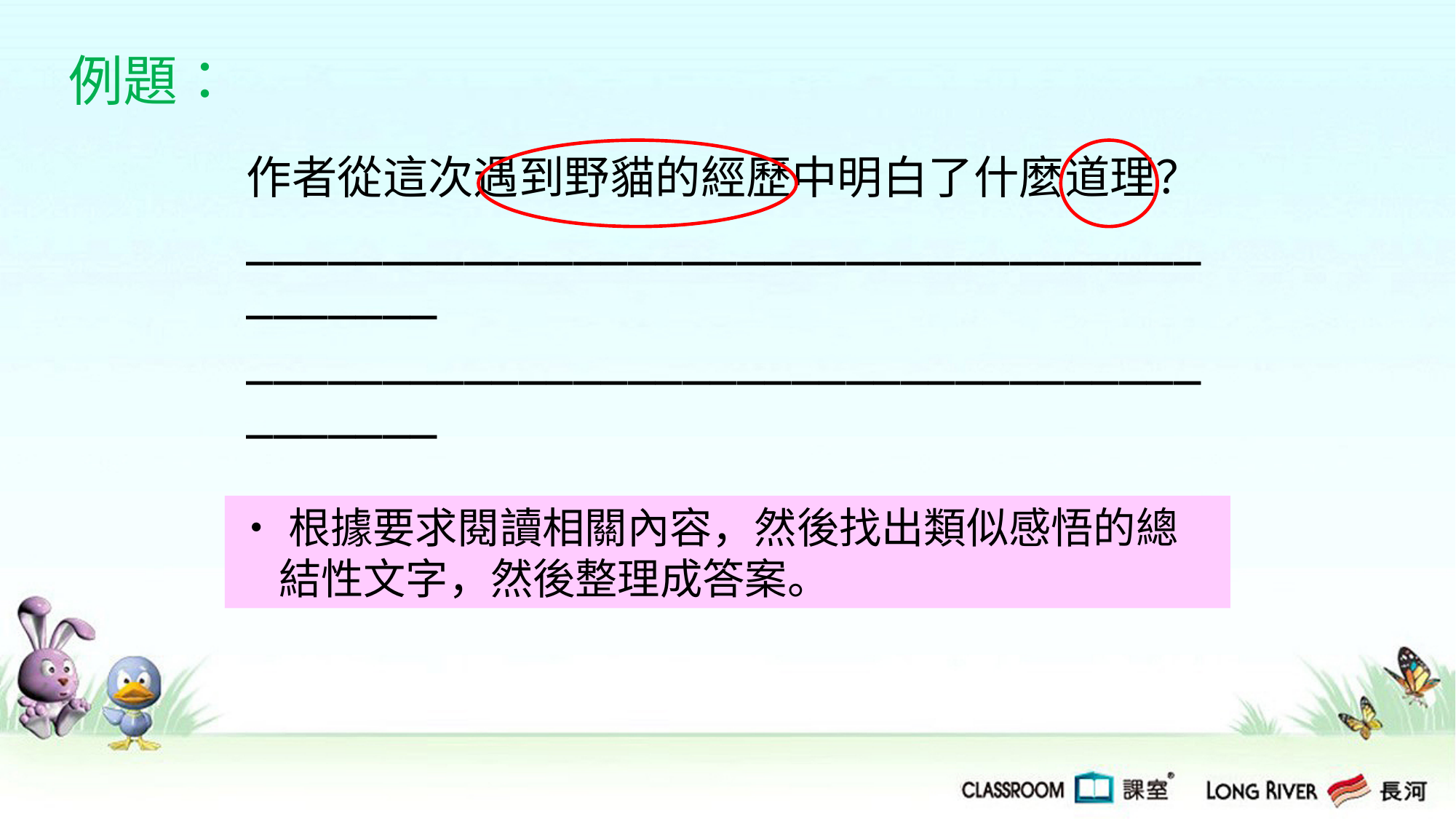

例題：

作者從這次遇到野貓的經歷中明白了什麼道理？
__________________________________________
__________________________________________
‧根據要求閱讀相關內容，然後找出類似感悟的總結性文字，然後整理成答案。